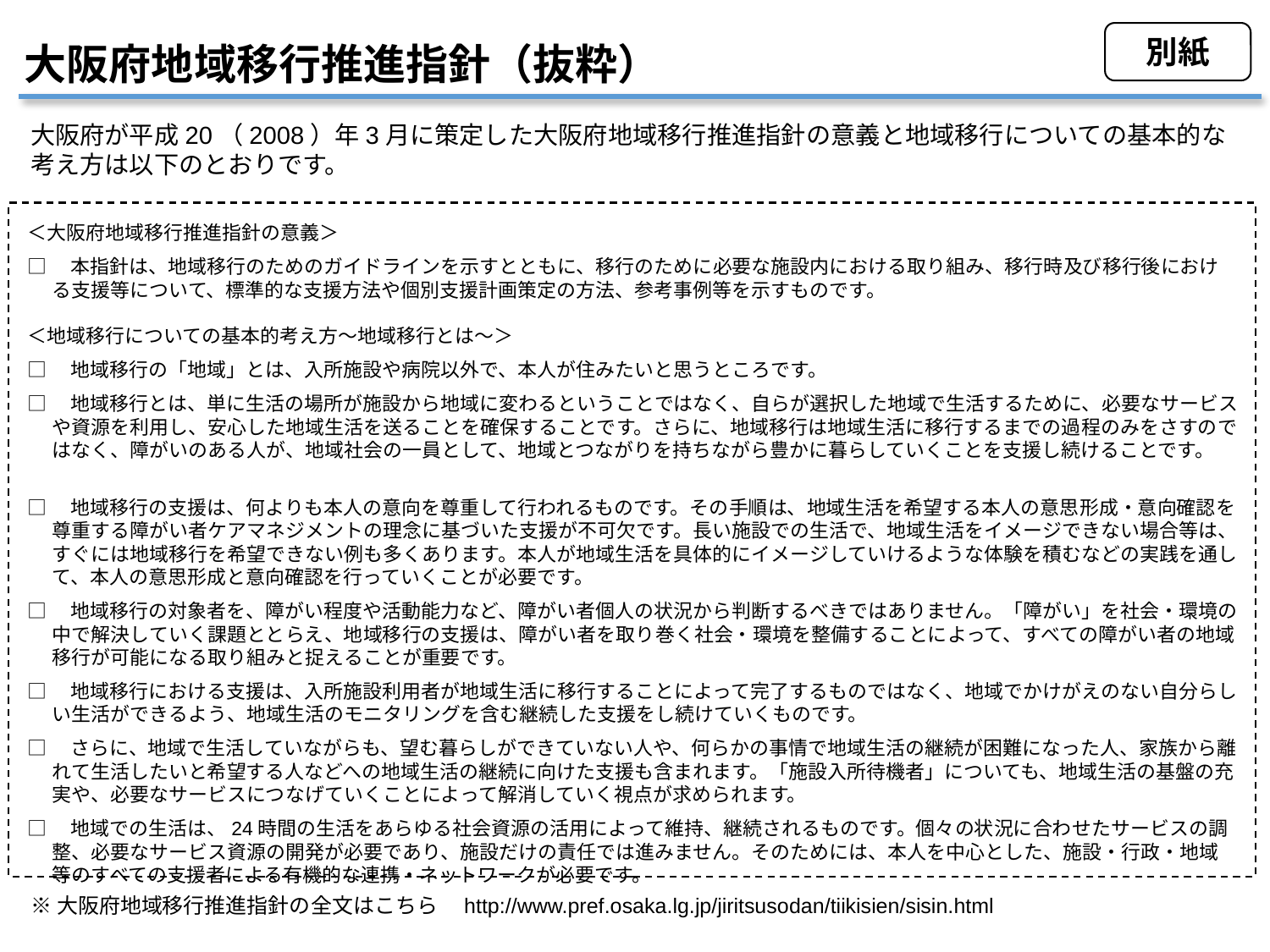

別紙
# 大阪府地域移行推進指針（抜粋）
大阪府が平成20（2008）年3月に策定した大阪府地域移行推進指針の意義と地域移行についての基本的な考え方は以下のとおりです。

＜大阪府地域移行推進指針の意義＞
□　本指針は、地域移行のためのガイドラインを示すとともに、移行のために必要な施設内における取り組み、移行時及び移行後における支援等について、標準的な支援方法や個別支援計画策定の方法、参考事例等を示すものです。

＜地域移行についての基本的考え方〜地域移行とは〜＞
□　地域移行の「地域」とは、入所施設や病院以外で、本人が住みたいと思うところです。
□　地域移行とは、単に生活の場所が施設から地域に変わるということではなく、自らが選択した地域で生活するために、必要なサービスや資源を利用し、安心した地域生活を送ることを確保することです。さらに、地域移行は地域生活に移行するまでの過程のみをさすのではなく、障がいのある人が、地域社会の一員として、地域とつながりを持ちながら豊かに暮らしていくことを支援し続けることです。
□　地域移行の支援は、何よりも本人の意向を尊重して行われるものです。その手順は、地域生活を希望する本人の意思形成・意向確認を尊重する障がい者ケアマネジメントの理念に基づいた支援が不可欠です。長い施設での生活で、地域生活をイメージできない場合等は、すぐには地域移行を希望できない例も多くあります。本人が地域生活を具体的にイメージしていけるような体験を積むなどの実践を通して、本人の意思形成と意向確認を行っていくことが必要です。
□　地域移行の対象者を、障がい程度や活動能力など、障がい者個人の状況から判断するべきではありません。「障がい」を社会・環境の中で解決していく課題ととらえ、地域移行の支援は、障がい者を取り巻く社会・環境を整備することによって、すべての障がい者の地域移行が可能になる取り組みと捉えることが重要です。
□　地域移行における支援は、入所施設利用者が地域生活に移行することによって完了するものではなく、地域でかけがえのない自分らしい生活ができるよう、地域生活のモニタリングを含む継続した支援をし続けていくものです。
□　さらに、地域で生活していながらも、望む暮らしができていない人や、何らかの事情で地域生活の継続が困難になった人、家族から離れて生活したいと希望する人などへの地域生活の継続に向けた支援も含まれます。「施設入所待機者」についても、地域生活の基盤の充実や、必要なサービスにつなげていくことによって解消していく視点が求められます。
□　地域での生活は、24時間の生活をあらゆる社会資源の活用によって維持、継続されるものです。個々の状況に合わせたサービスの調整、必要なサービス資源の開発が必要であり、施設だけの責任では進みません。そのためには、本人を中心とした、施設・行政・地域等のすべての支援者による有機的な連携・ネットワークが必要です。
※大阪府地域移行推進指針の全文はこちら　http://www.pref.osaka.lg.jp/jiritsusodan/tiikisien/sisin.html